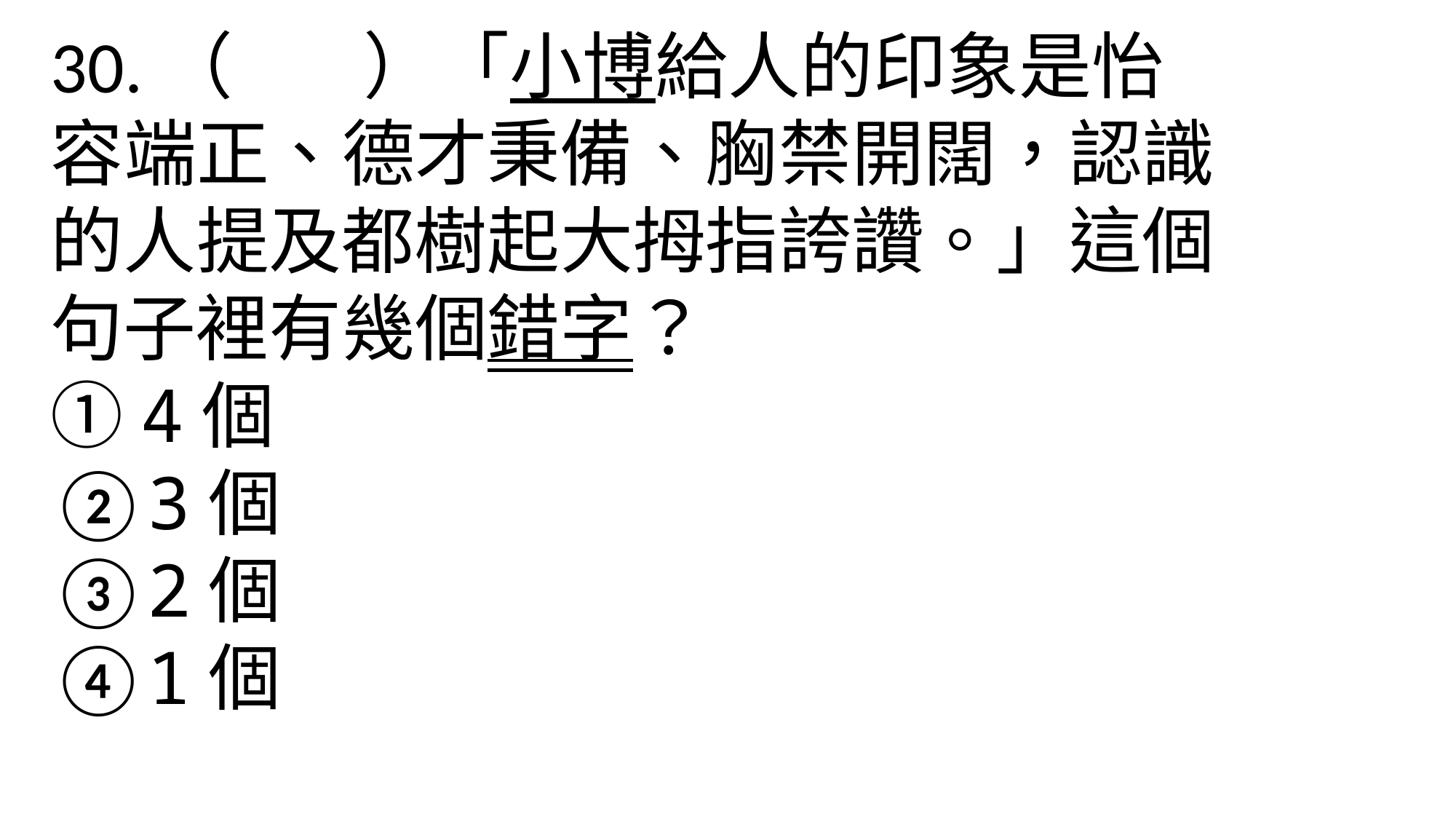

30.（        ）「小博給人的印象是怡容端正、德才秉備、胸禁開闊，認識的人提及都樹起大拇指誇讚。」這個句子裡有幾個錯字？　
①4個
②3個
③2個
④1個